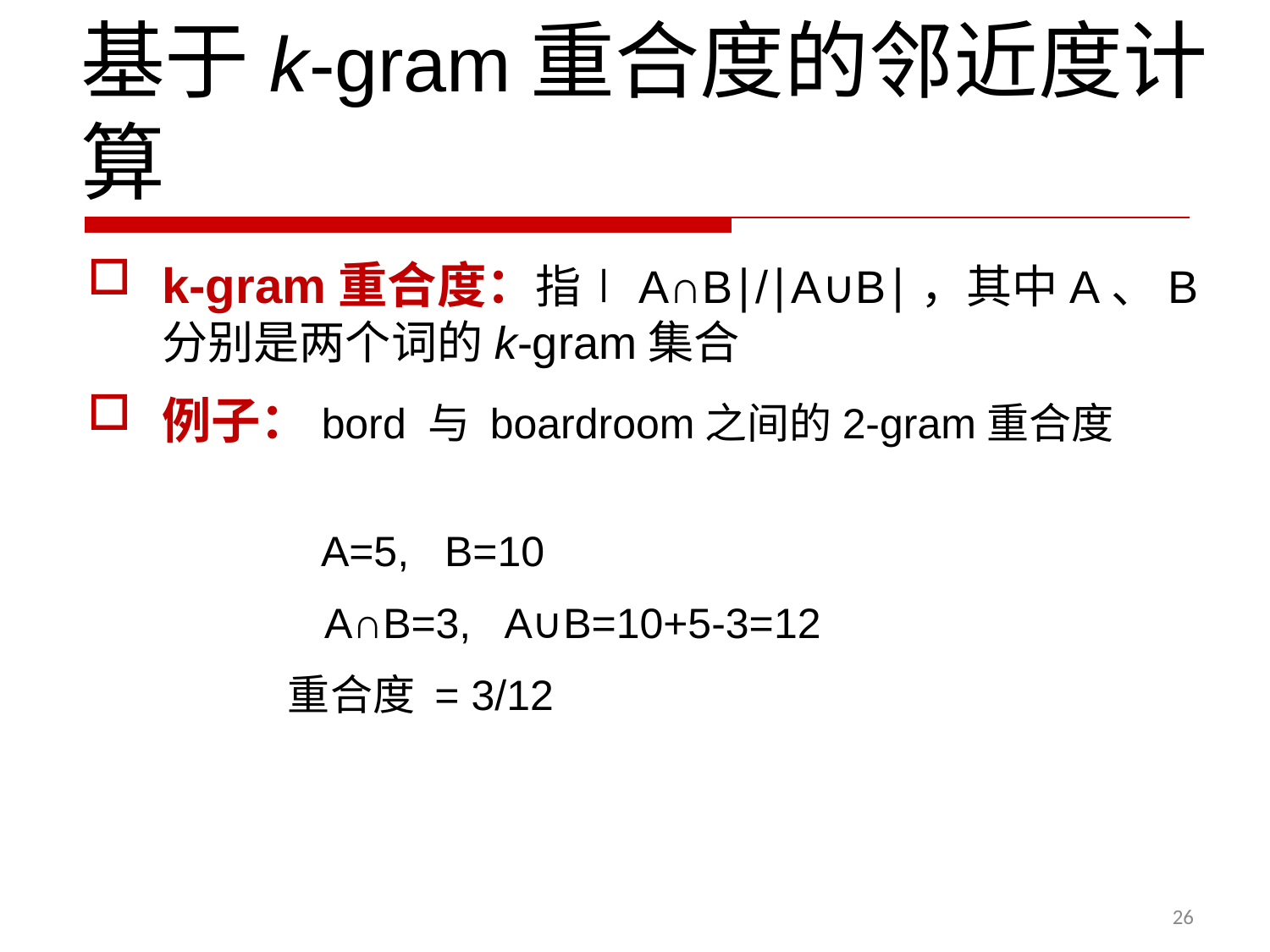

基于k-gram重合度的邻近度计算
k-gram重合度：指∣A∩B∣/∣A∪B∣，其中A、B分别是两个词的k-gram集合
例子：bord 与 boardroom之间的2-gram重合度

                        A=5,   B=10
                    A∩B=3,   A∪B=10+5-3=12
                    重合度 = 3/12
26